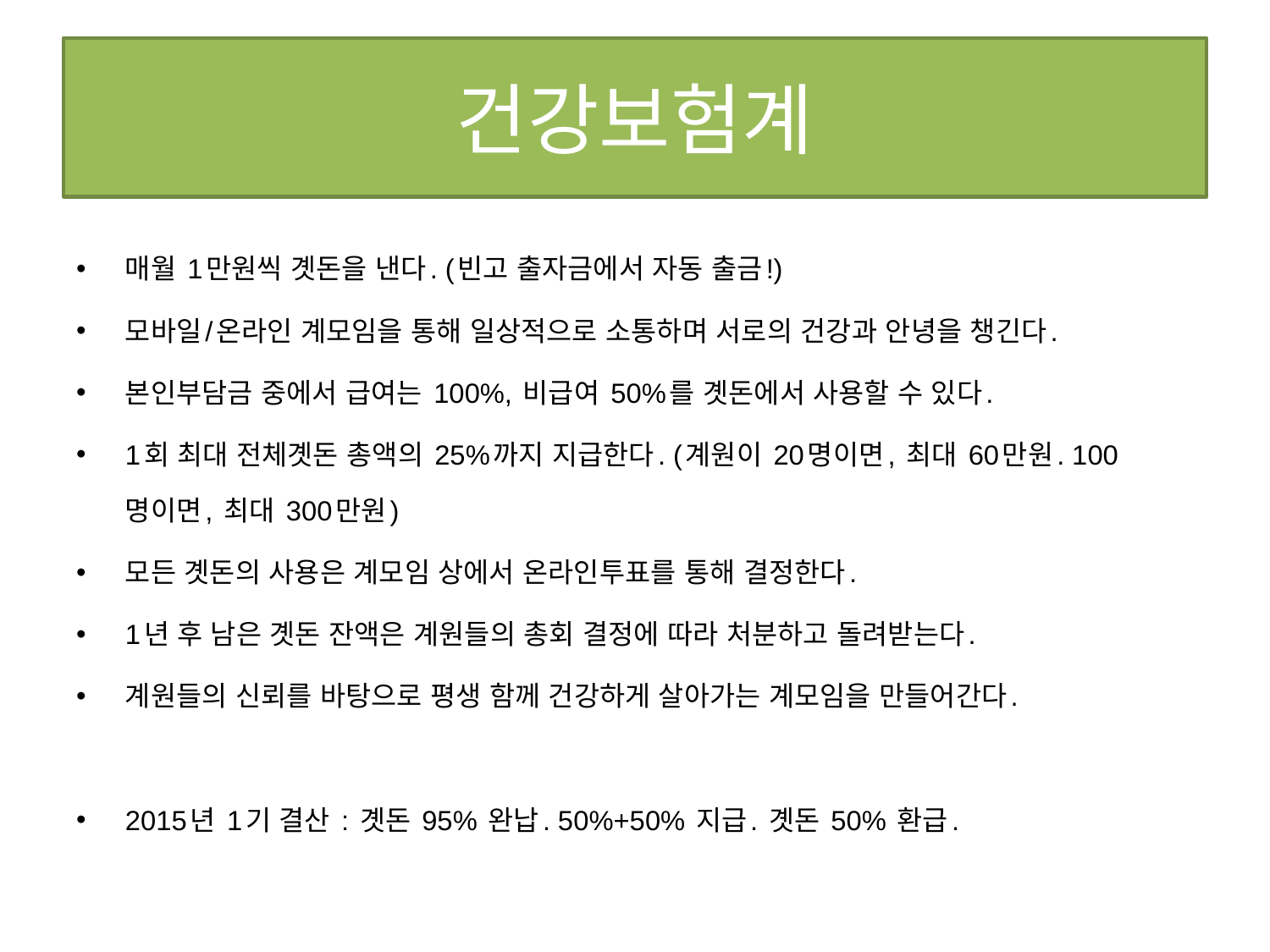

# 건강보험계
매월 1만원씩 곗돈을 낸다. (빈고 출자금에서 자동 출금!)
모바일/온라인 계모임을 통해 일상적으로 소통하며 서로의 건강과 안녕을 챙긴다.
본인부담금 중에서 급여는 100%, 비급여 50%를 곗돈에서 사용할 수 있다.
1회 최대 전체곗돈 총액의 25%까지 지급한다. (계원이 20명이면, 최대 60만원. 100명이면, 최대 300만원)
모든 곗돈의 사용은 계모임 상에서 온라인투표를 통해 결정한다.
1년 후 남은 곗돈 잔액은 계원들의 총회 결정에 따라 처분하고 돌려받는다.
계원들의 신뢰를 바탕으로 평생 함께 건강하게 살아가는 계모임을 만들어간다.

2015년 1기 결산 : 곗돈 95% 완납. 50%+50% 지급. 곗돈 50% 환급.